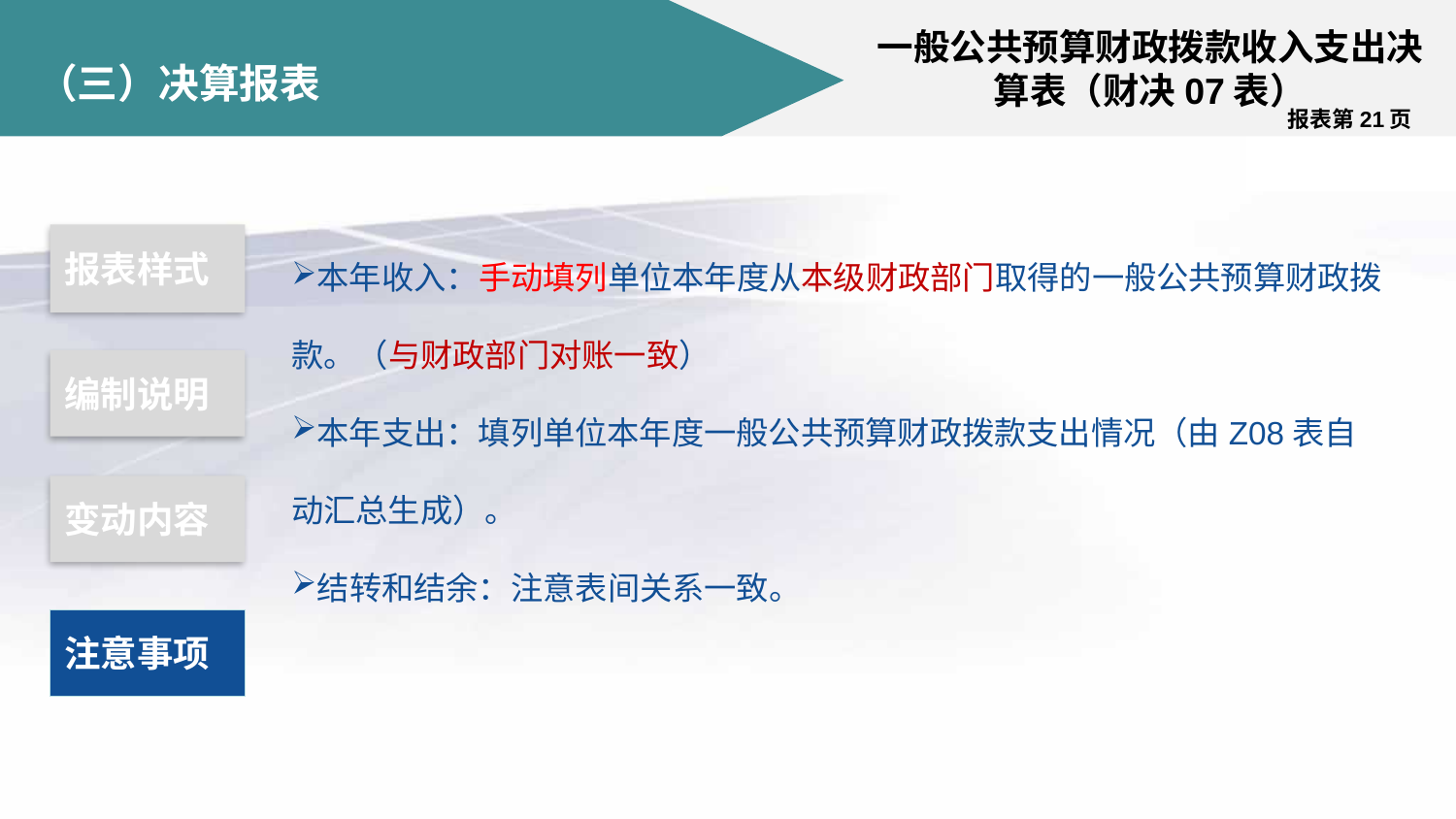

一般公共预算财政拨款收入支出决算表（财决07表）
# （三）决算报表
报表第21页
本年收入：手动填列单位本年度从本级财政部门取得的一般公共预算财政拨款。（与财政部门对账一致）
本年支出：填列单位本年度一般公共预算财政拨款支出情况（由Z08表自动汇总生成）。
结转和结余：注意表间关系一致。
报表样式
编制说明
变动内容
注意事项
59